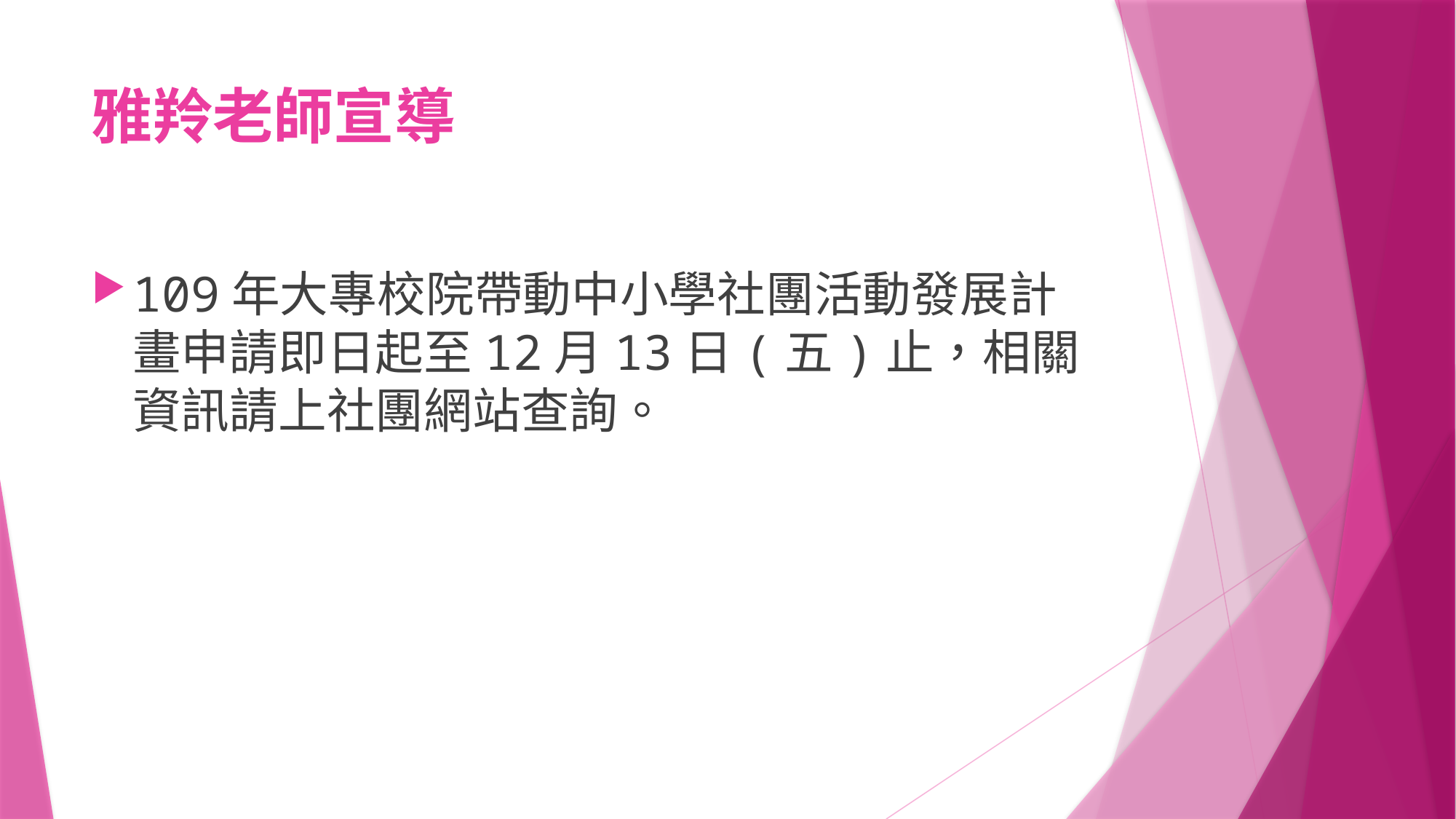

# 雅羚老師宣導
109年大專校院帶動中小學社團活動發展計畫申請即日起至12月13日(五)止，相關資訊請上社團網站查詢。